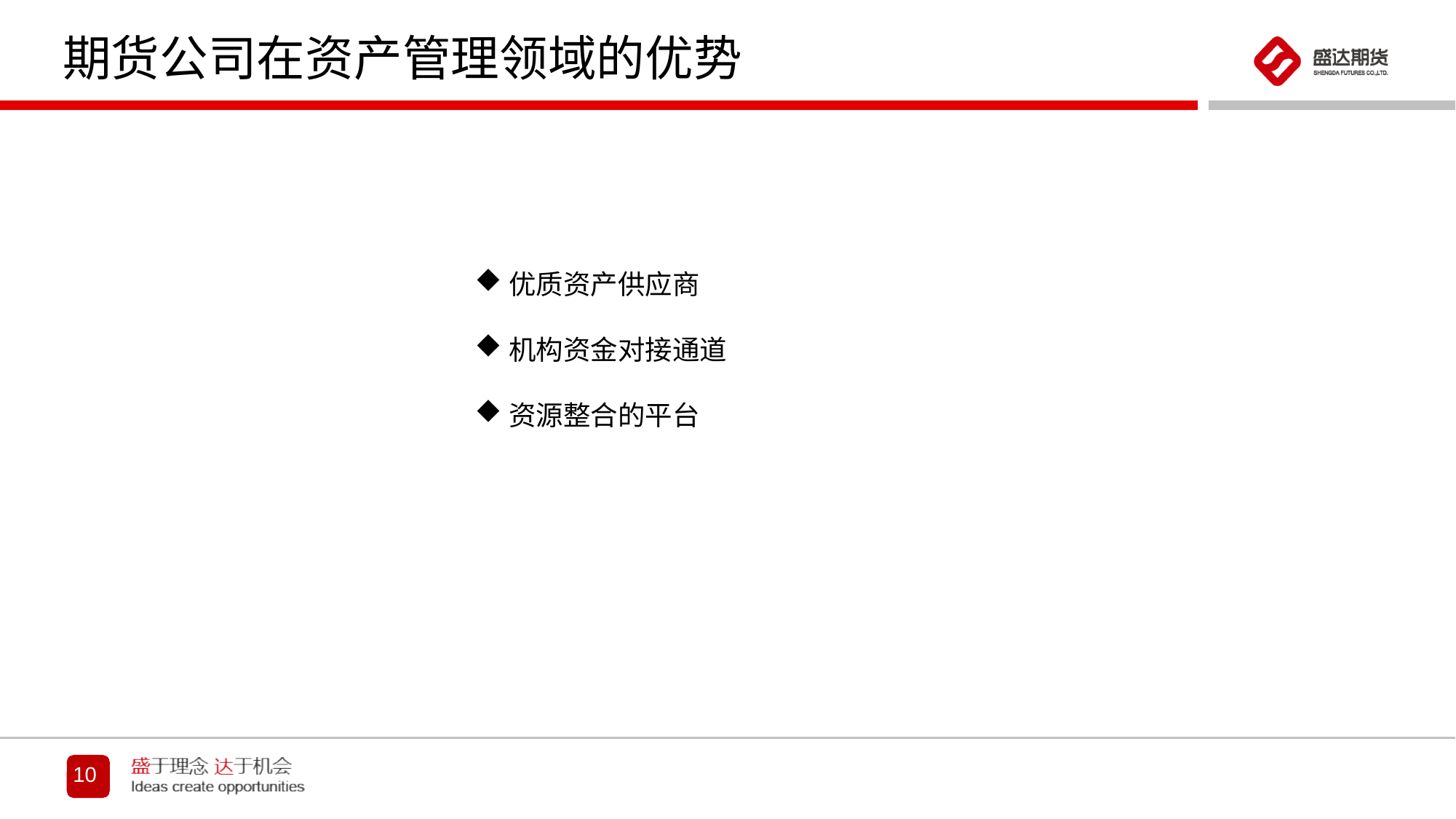

# 期货公司在资产管理领域的优势
优质资产供应商

机构资金对接通道

资源整合的平台